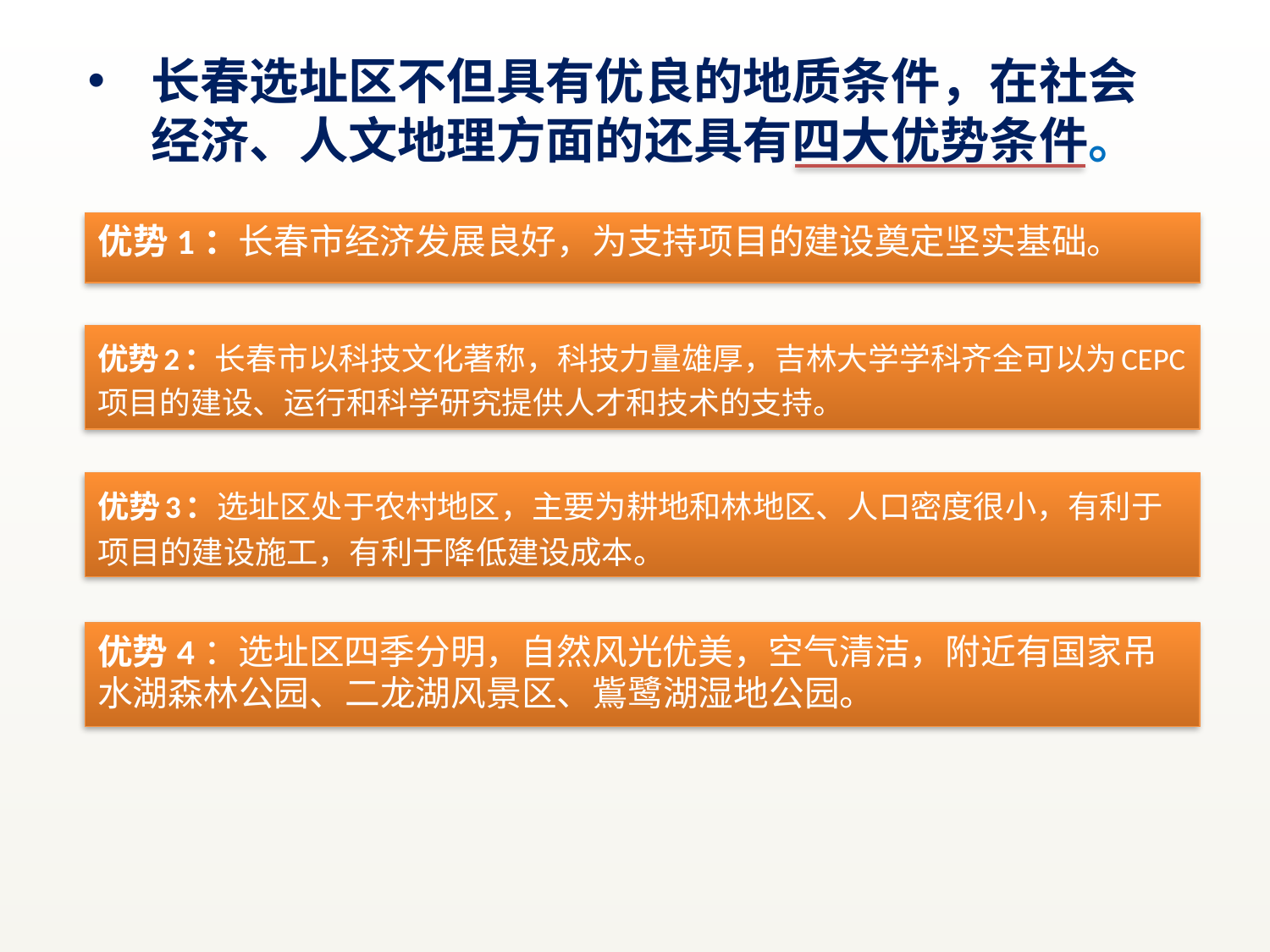

# 长春选址区不但具有优良的地质条件，在社会经济、人文地理方面的还具有四大优势条件。
优势1：长春市经济发展良好，为支持项目的建设奠定坚实基础。
优势2：长春市以科技文化著称，科技力量雄厚，吉林大学学科齐全可以为CEPC项目的建设、运行和科学研究提供人才和技术的支持。
优势3：选址区处于农村地区，主要为耕地和林地区、人口密度很小，有利于项目的建设施工，有利于降低建设成本。

优势4：选址区四季分明，自然风光优美，空气清洁，附近有国家吊水湖森林公园、二龙湖风景区、鴜鹭湖湿地公园。